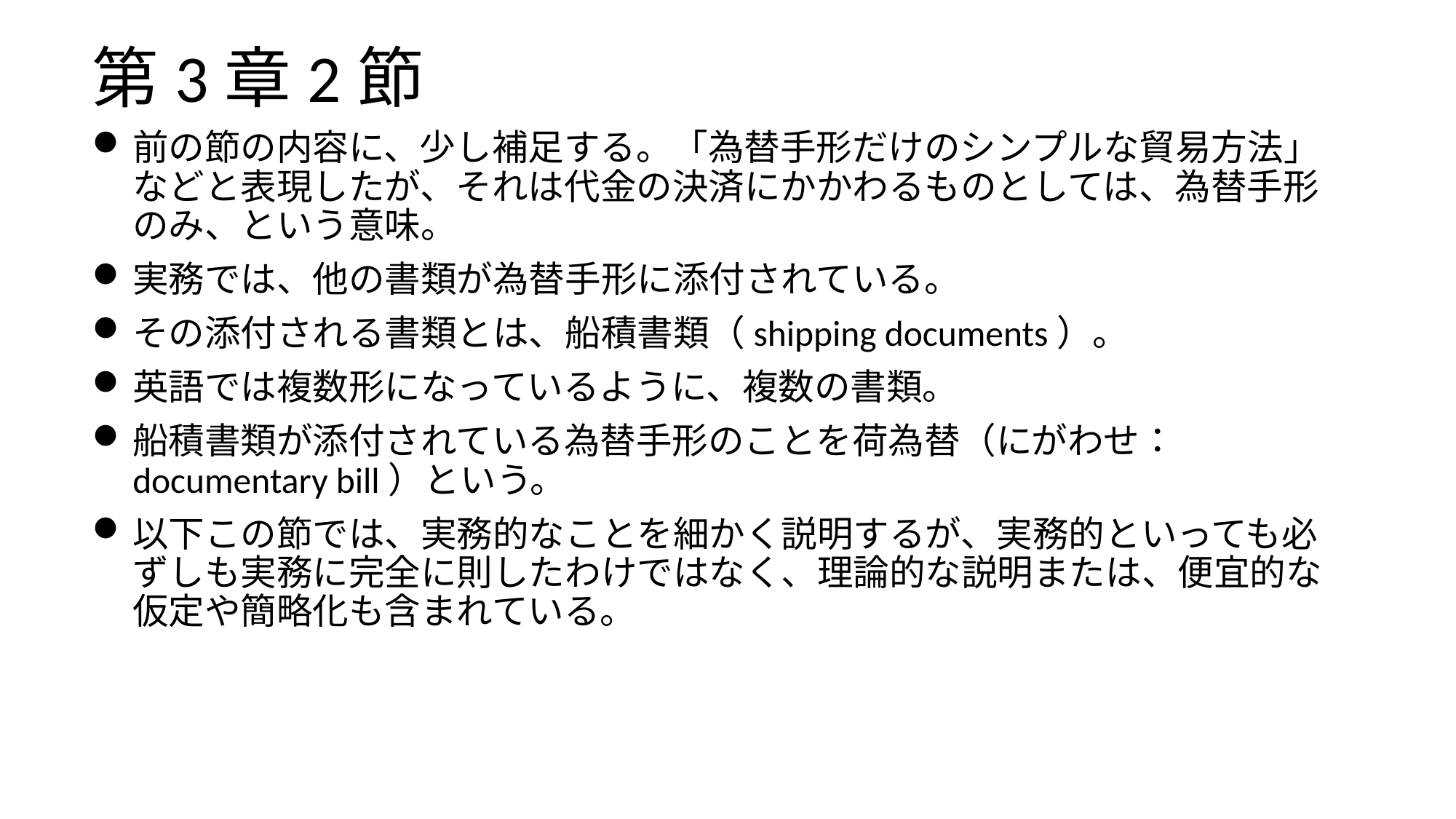

# 第3章2節
前の節の内容に、少し補足する。「為替手形だけのシンプルな貿易方法」などと表現したが、それは代金の決済にかかわるものとしては、為替手形のみ、という意味。
実務では、他の書類が為替手形に添付されている。
その添付される書類とは、船積書類（shipping documents）。
英語では複数形になっているように、複数の書類。
船積書類が添付されている為替手形のことを荷為替（にがわせ：documentary bill）という。
以下この節では、実務的なことを細かく説明するが、実務的といっても必ずしも実務に完全に則したわけではなく、理論的な説明または、便宜的な仮定や簡略化も含まれている。